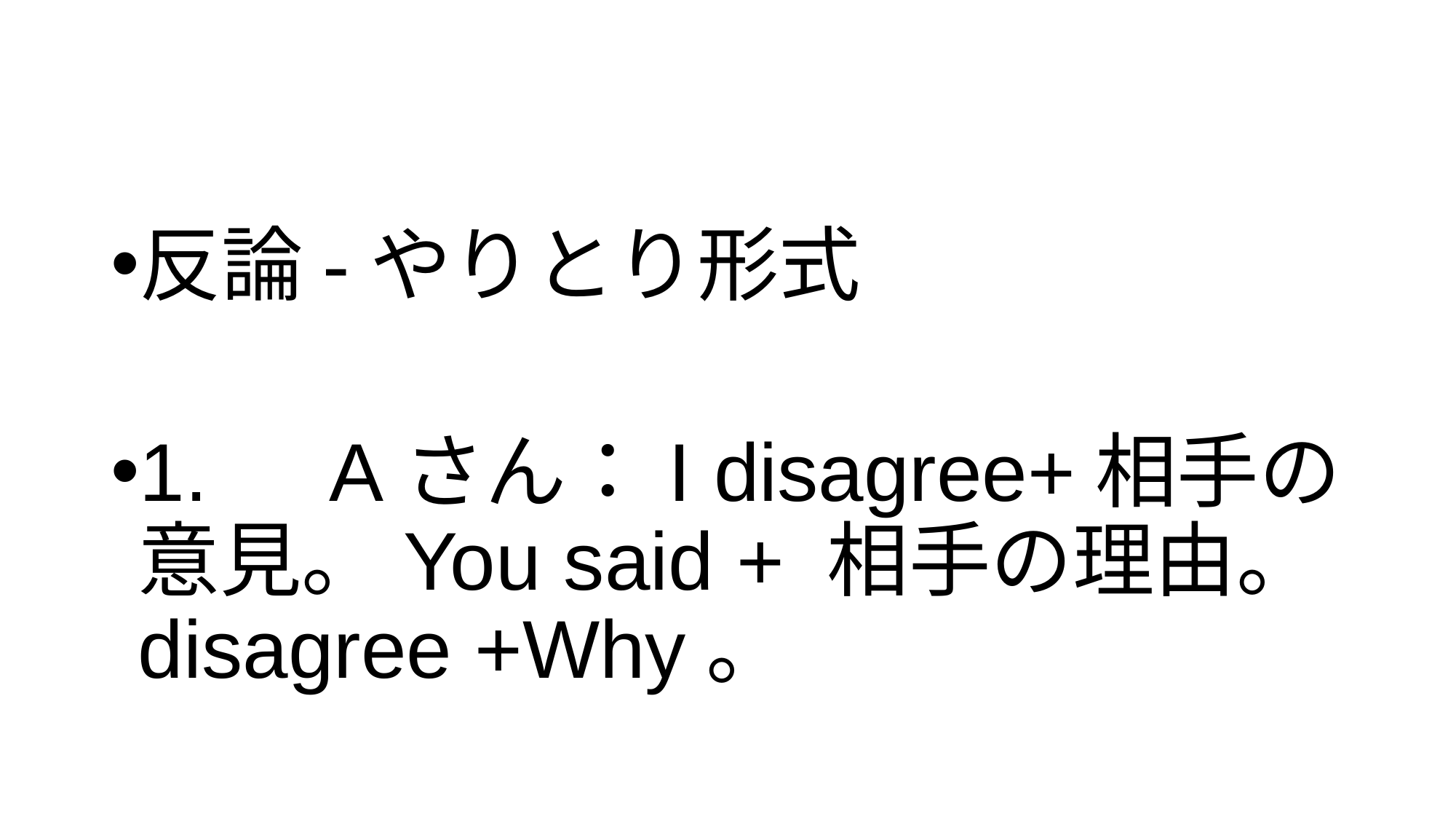

#
反論-やりとり形式

1.　Aさん：I disagree+相手の意見。You said + 相手の理由。disagree +Why。